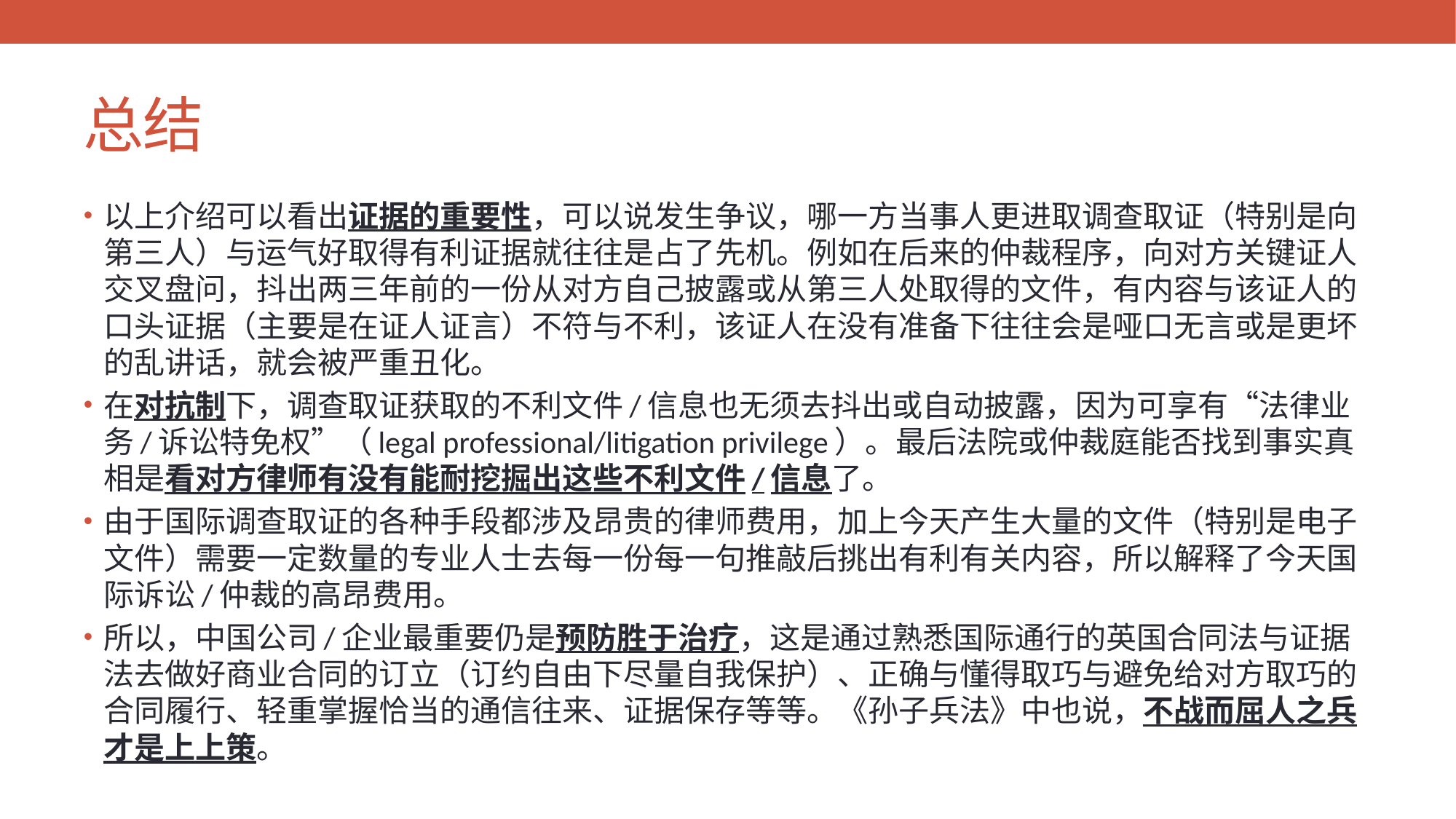

# 总结
以上介绍可以看出证据的重要性，可以说发生争议，哪一方当事人更进取调查取证（特别是向第三人）与运气好取得有利证据就往往是占了先机。例如在后来的仲裁程序，向对方关键证人交叉盘问，抖出两三年前的一份从对方自己披露或从第三人处取得的文件，有内容与该证人的口头证据（主要是在证人证言）不符与不利，该证人在没有准备下往往会是哑口无言或是更坏的乱讲话，就会被严重丑化。
在对抗制下，调查取证获取的不利文件/信息也无须去抖出或自动披露，因为可享有“法律业务/诉讼特免权”（legal professional/litigation privilege）。最后法院或仲裁庭能否找到事实真相是看对方律师有没有能耐挖掘出这些不利文件/信息了。
由于国际调查取证的各种手段都涉及昂贵的律师费用，加上今天产生大量的文件（特别是电子文件）需要一定数量的专业人士去每一份每一句推敲后挑出有利有关内容，所以解释了今天国际诉讼/仲裁的高昂费用。
所以，中国公司/企业最重要仍是预防胜于治疗，这是通过熟悉国际通行的英国合同法与证据法去做好商业合同的订立（订约自由下尽量自我保护）、正确与懂得取巧与避免给对方取巧的合同履行、轻重掌握恰当的通信往来、证据保存等等。《孙子兵法》中也说，不战而屈人之兵才是上上策。